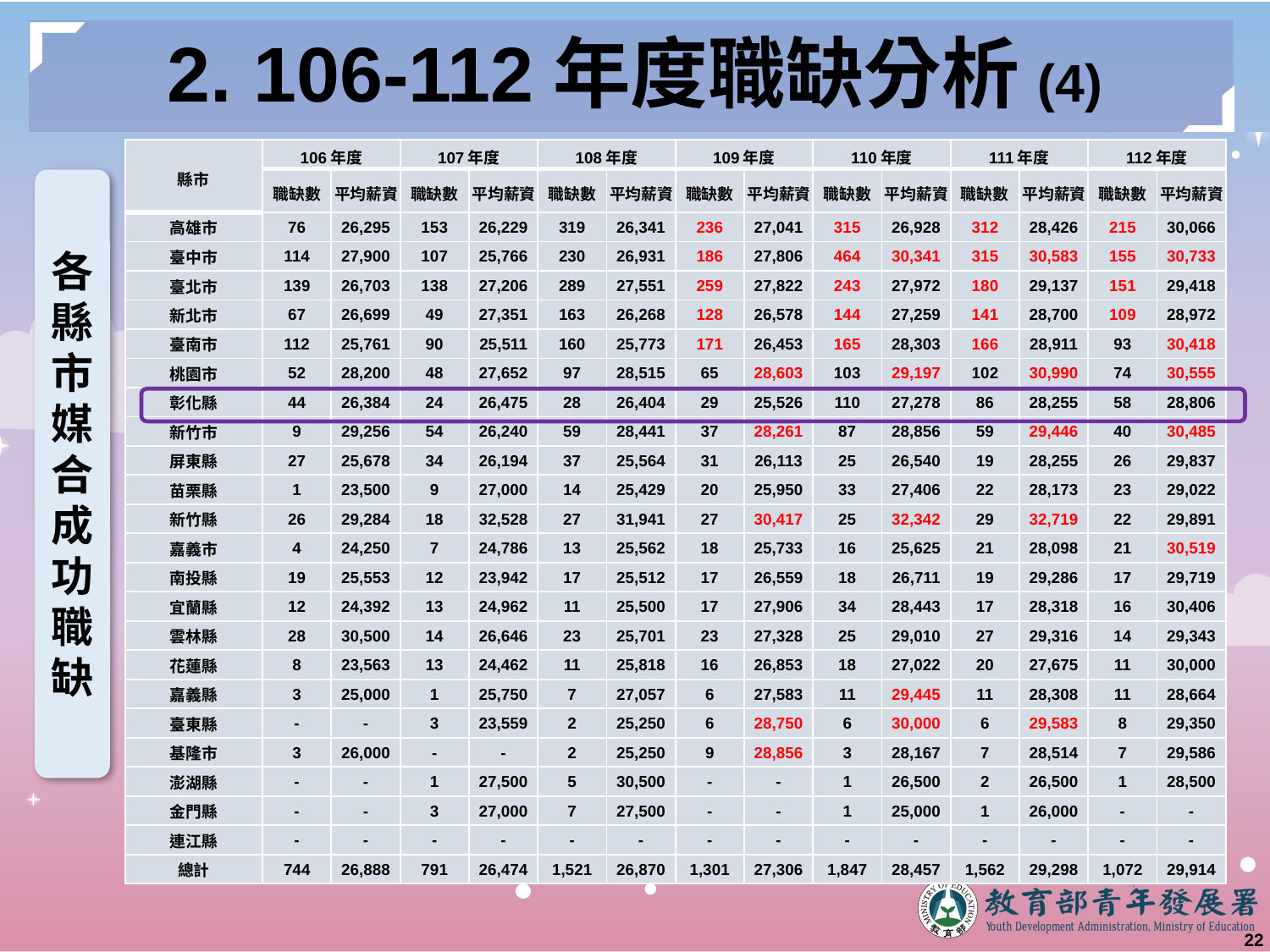

# 2. 106-112年度職缺分析(4)
| 縣市 | 106年度 |  | 107年度 |  | 108年度 |  | 109年度 |  | 110年度 |  | 111年度 |  | 112年度 |  |
| --- | --- | --- | --- | --- | --- | --- | --- | --- | --- | --- | --- | --- | --- | --- |
|  | 職缺數 | 平均薪資 | 職缺數 | 平均薪資 | 職缺數 | 平均薪資 | 職缺數 | 平均薪資 | 職缺數 | 平均薪資 | 職缺數 | 平均薪資 | 職缺數 | 平均薪資 |
| 高雄市 | 76 | 26,295 | 153 | 26,229 | 319 | 26,341 | 236 | 27,041 | 315 | 26,928 | 312 | 28,426 | 215 | 30,066 |
| 臺中市 | 114 | 27,900 | 107 | 25,766 | 230 | 26,931 | 186 | 27,806 | 464 | 30,341 | 315 | 30,583 | 155 | 30,733 |
| 臺北市 | 139 | 26,703 | 138 | 27,206 | 289 | 27,551 | 259 | 27,822 | 243 | 27,972 | 180 | 29,137 | 151 | 29,418 |
| 新北市 | 67 | 26,699 | 49 | 27,351 | 163 | 26,268 | 128 | 26,578 | 144 | 27,259 | 141 | 28,700 | 109 | 28,972 |
| 臺南市 | 112 | 25,761 | 90 | 25,511 | 160 | 25,773 | 171 | 26,453 | 165 | 28,303 | 166 | 28,911 | 93 | 30,418 |
| 桃園市 | 52 | 28,200 | 48 | 27,652 | 97 | 28,515 | 65 | 28,603 | 103 | 29,197 | 102 | 30,990 | 74 | 30,555 |
| 彰化縣 | 44 | 26,384 | 24 | 26,475 | 28 | 26,404 | 29 | 25,526 | 110 | 27,278 | 86 | 28,255 | 58 | 28,806 |
| 新竹市 | 9 | 29,256 | 54 | 26,240 | 59 | 28,441 | 37 | 28,261 | 87 | 28,856 | 59 | 29,446 | 40 | 30,485 |
| 屏東縣 | 27 | 25,678 | 34 | 26,194 | 37 | 25,564 | 31 | 26,113 | 25 | 26,540 | 19 | 28,255 | 26 | 29,837 |
| 苗栗縣 | 1 | 23,500 | 9 | 27,000 | 14 | 25,429 | 20 | 25,950 | 33 | 27,406 | 22 | 28,173 | 23 | 29,022 |
| 新竹縣 | 26 | 29,284 | 18 | 32,528 | 27 | 31,941 | 27 | 30,417 | 25 | 32,342 | 29 | 32,719 | 22 | 29,891 |
| 嘉義市 | 4 | 24,250 | 7 | 24,786 | 13 | 25,562 | 18 | 25,733 | 16 | 25,625 | 21 | 28,098 | 21 | 30,519 |
| 南投縣 | 19 | 25,553 | 12 | 23,942 | 17 | 25,512 | 17 | 26,559 | 18 | 26,711 | 19 | 29,286 | 17 | 29,719 |
| 宜蘭縣 | 12 | 24,392 | 13 | 24,962 | 11 | 25,500 | 17 | 27,906 | 34 | 28,443 | 17 | 28,318 | 16 | 30,406 |
| 雲林縣 | 28 | 30,500 | 14 | 26,646 | 23 | 25,701 | 23 | 27,328 | 25 | 29,010 | 27 | 29,316 | 14 | 29,343 |
| 花蓮縣 | 8 | 23,563 | 13 | 24,462 | 11 | 25,818 | 16 | 26,853 | 18 | 27,022 | 20 | 27,675 | 11 | 30,000 |
| 嘉義縣 | 3 | 25,000 | 1 | 25,750 | 7 | 27,057 | 6 | 27,583 | 11 | 29,445 | 11 | 28,308 | 11 | 28,664 |
| 臺東縣 | - | - | 3 | 23,559 | 2 | 25,250 | 6 | 28,750 | 6 | 30,000 | 6 | 29,583 | 8 | 29,350 |
| 基隆市 | 3 | 26,000 | - | - | 2 | 25,250 | 9 | 28,856 | 3 | 28,167 | 7 | 28,514 | 7 | 29,586 |
| 澎湖縣 | - | - | 1 | 27,500 | 5 | 30,500 | - | - | 1 | 26,500 | 2 | 26,500 | 1 | 28,500 |
| 金門縣 | - | - | 3 | 27,000 | 7 | 27,500 | - | - | 1 | 25,000 | 1 | 26,000 | - | - |
| 連江縣 | - | - | - | - | - | - | - | - | - | - | - | - | - | - |
| 總計 | 744 | 26,888 | 791 | 26,474 | 1,521 | 26,870 | 1,301 | 27,306 | 1,847 | 28,457 | 1,562 | 29,298 | 1,072 | 29,914 |
各縣市媒合成功職缺

22